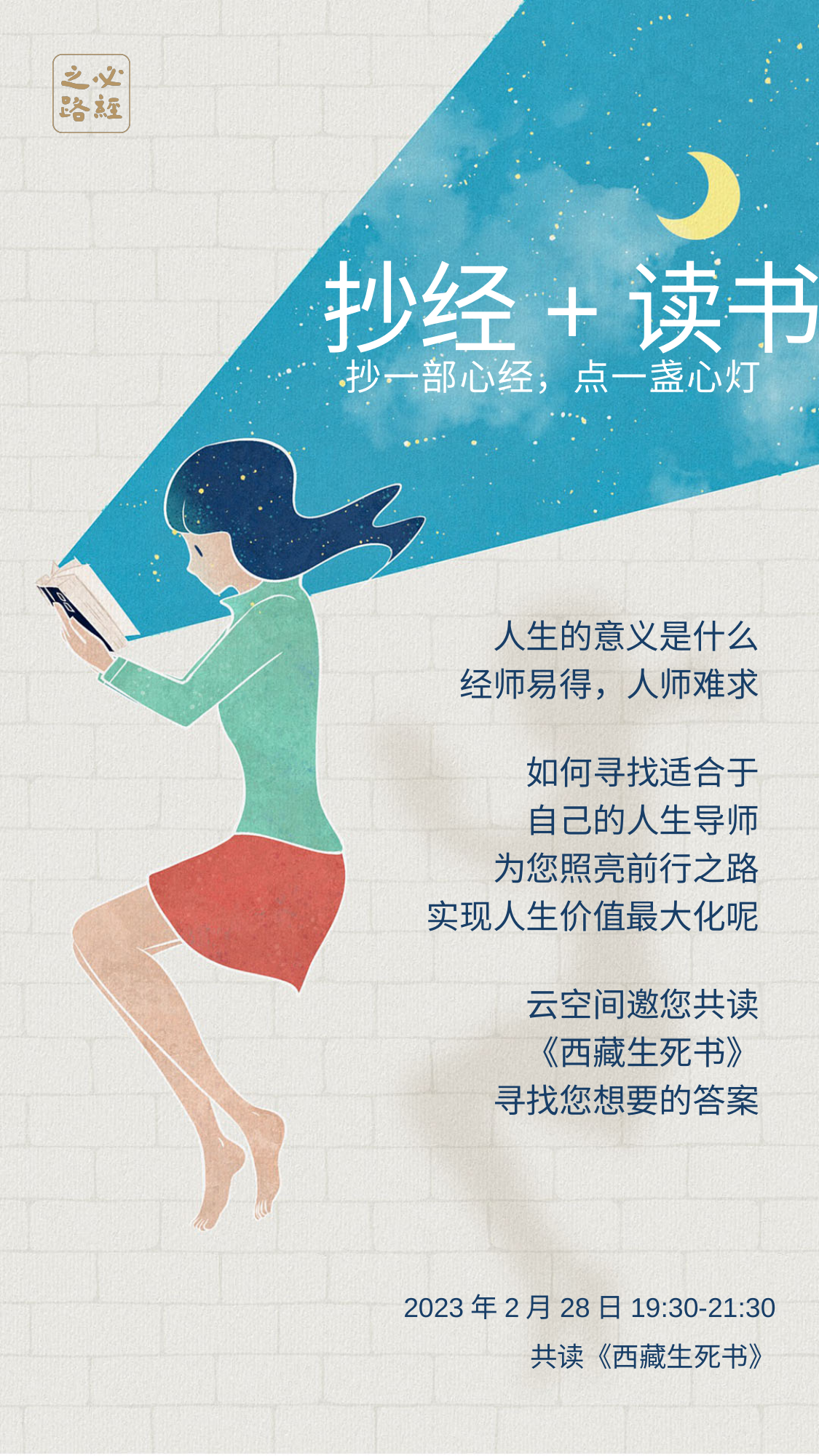

人生的意义是什么
经师易得，人师难求

如何寻找适合于
自己的人生导师
为您照亮前行之路
实现人生价值最大化呢

云空间邀您共读
《西藏生死书》
寻找您想要的答案
2023年2月28日19:30-21:30
共读《西藏生死书》